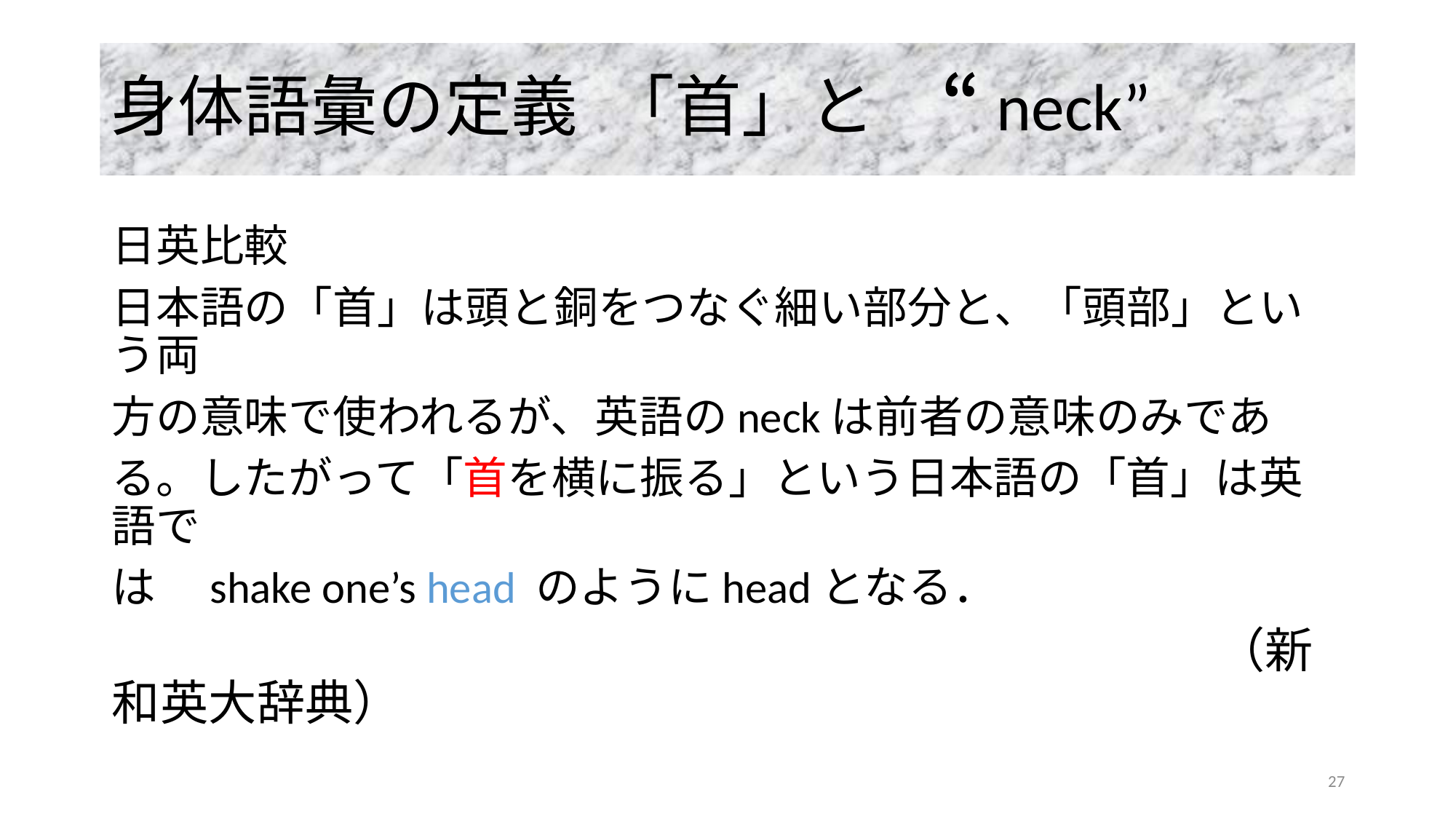

# 身体語彙の定義  「首」と　“neck”
日英比較
日本語の「首」は頭と銅をつなぐ細い部分と、「頭部」という両
方の意味で使われるが、英語のneckは前者の意味のみであ
る。したがって「首を横に振る」という日本語の「首」は英語で
は　shake one’s head のようにheadとなる．
　　　　　　　　　　　　　　　　　　　　　　　　　（新和英大辞典）

27